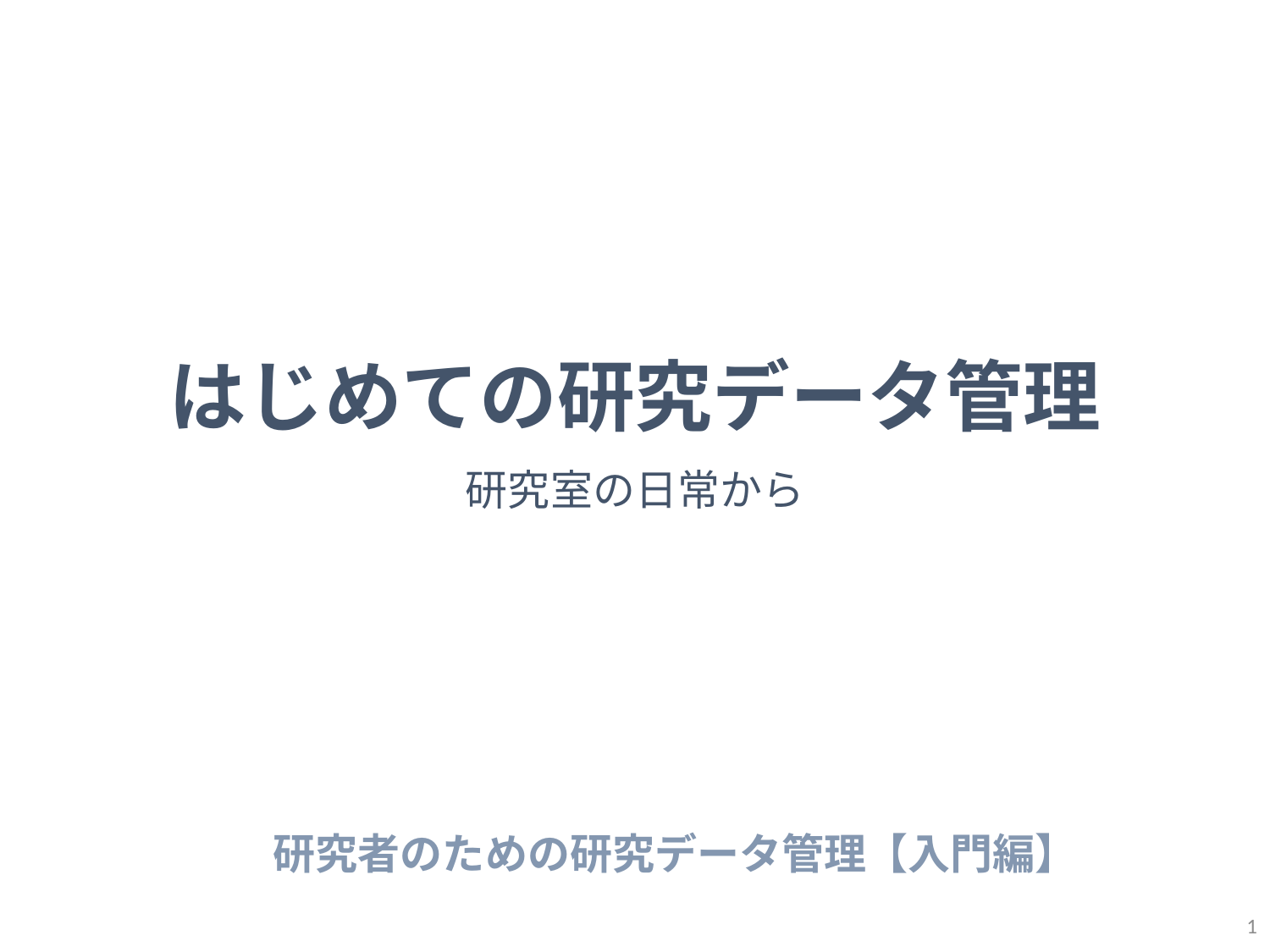

# はじめての研究データ管理
研究室の日常から
研究者のための研究データ管理【入門編】
1